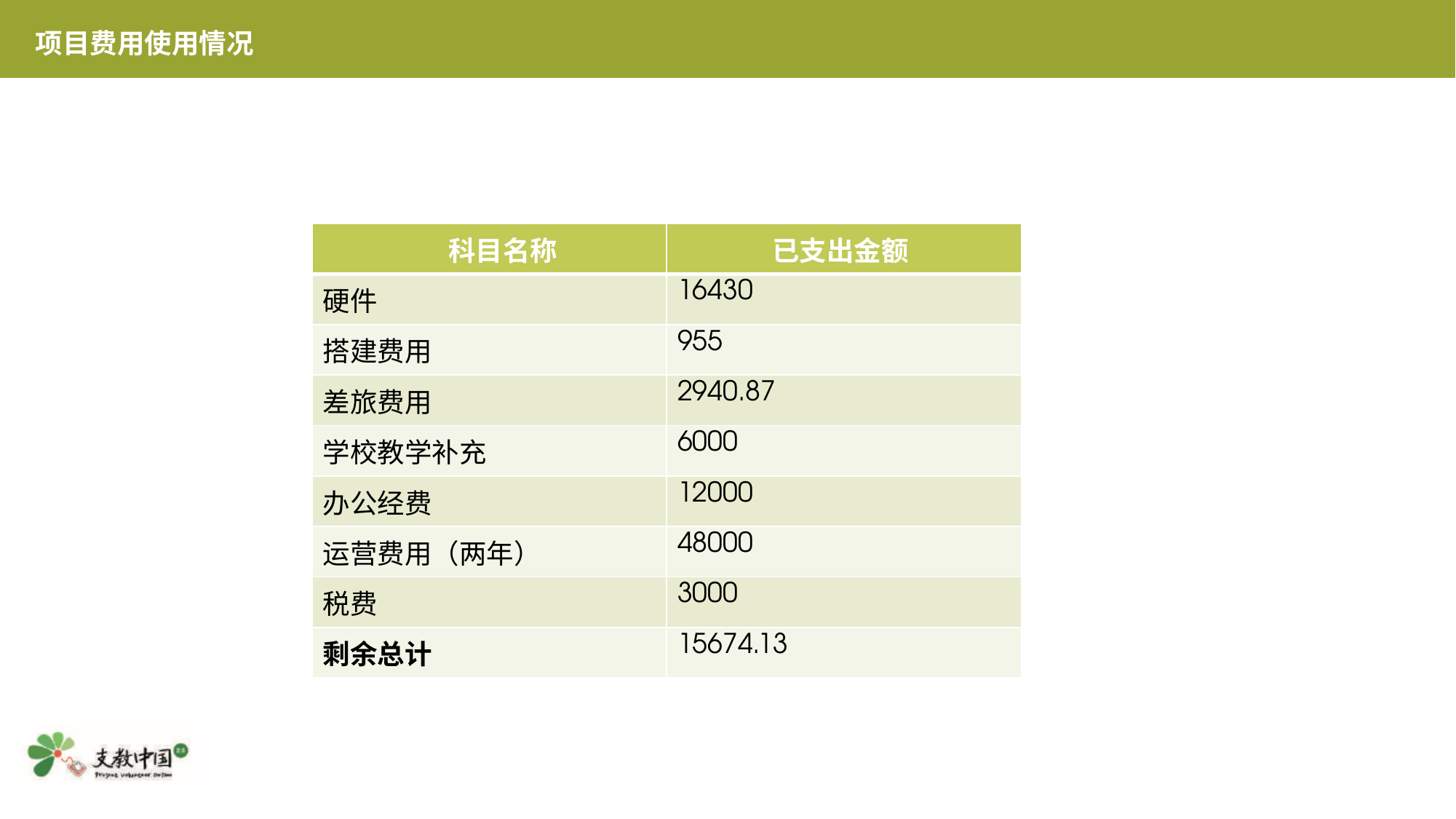

项目费用使用情况
| 科目名称 | 已支出金额 |
| --- | --- |
| 硬件 | 16430 |
| 搭建费用 | 955 |
| 差旅费用 | 2940.87 |
| 学校教学补充 | 6000 |
| 办公经费 | 12000 |
| 运营费用（两年） | 48000 |
| 税费 | 3000 |
| 剩余总计 | 15674.13 |